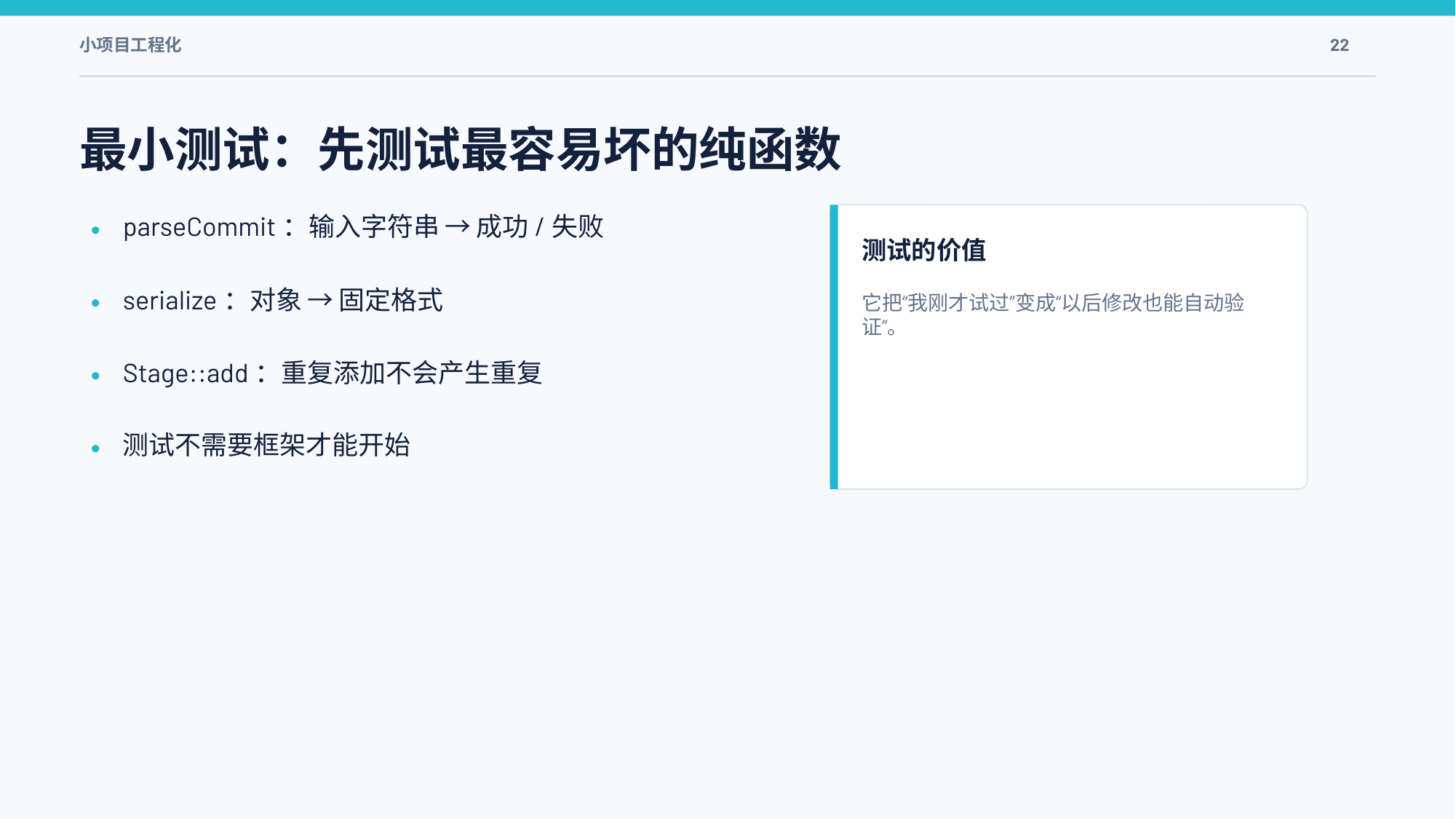

小项目工程化
22

最小测试：先测试最容易坏的纯函数

•
parseCommit：输入字符串 → 成功/失败
测试的价值
•
serialize：对象 → 固定格式
它把“我刚才试过”变成“以后修改也能自动验证”。
•
Stage::add：重复添加不会产生重复
•
测试不需要框架才能开始